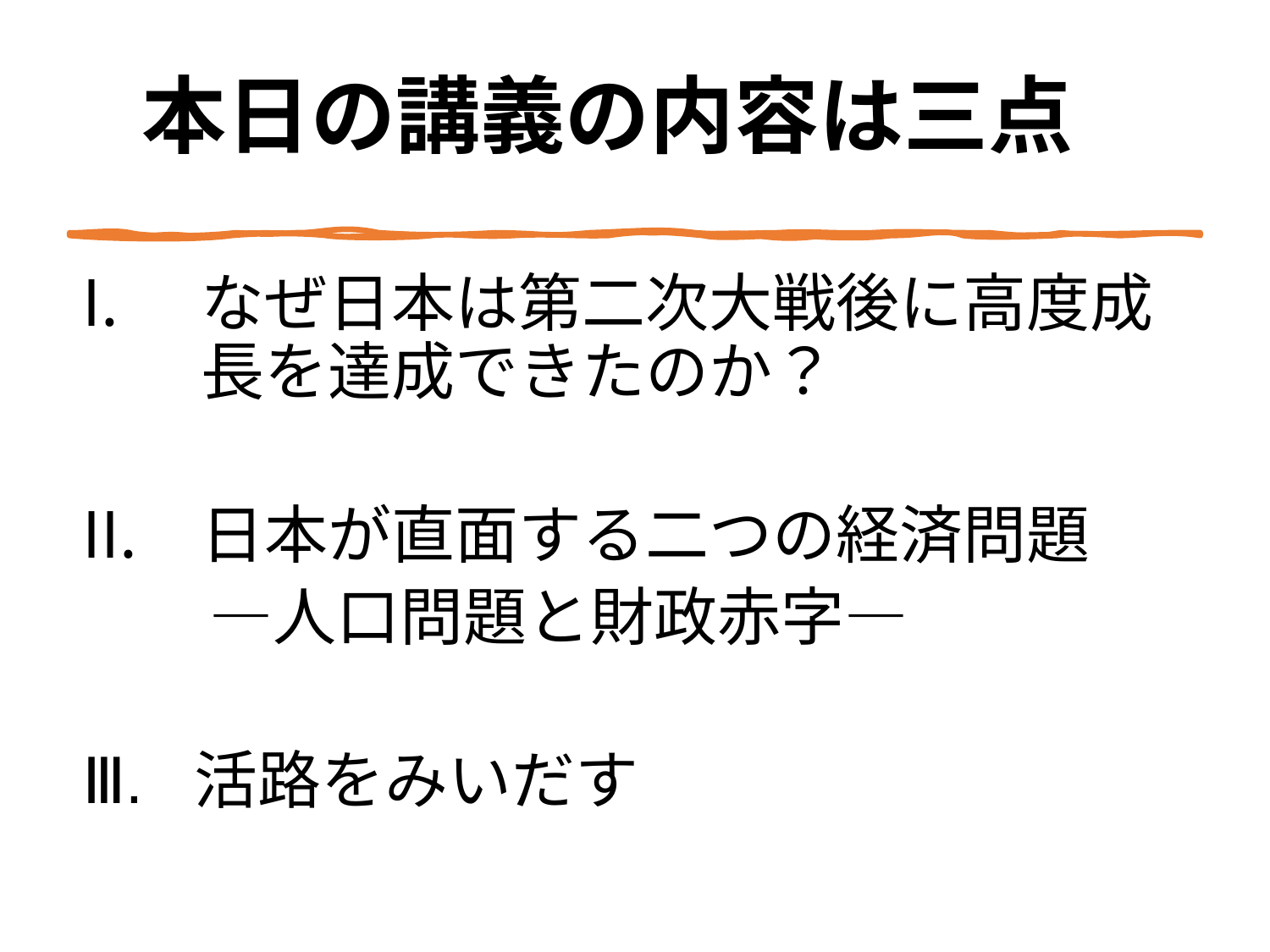

# 本日の講義の内容は三点

なぜ日本は第二次大戦後に高度成長を達成できたのか？

日本が直面する二つの経済問題
　　―人口問題と財政赤字―

Ⅲ.  活路をみいだす